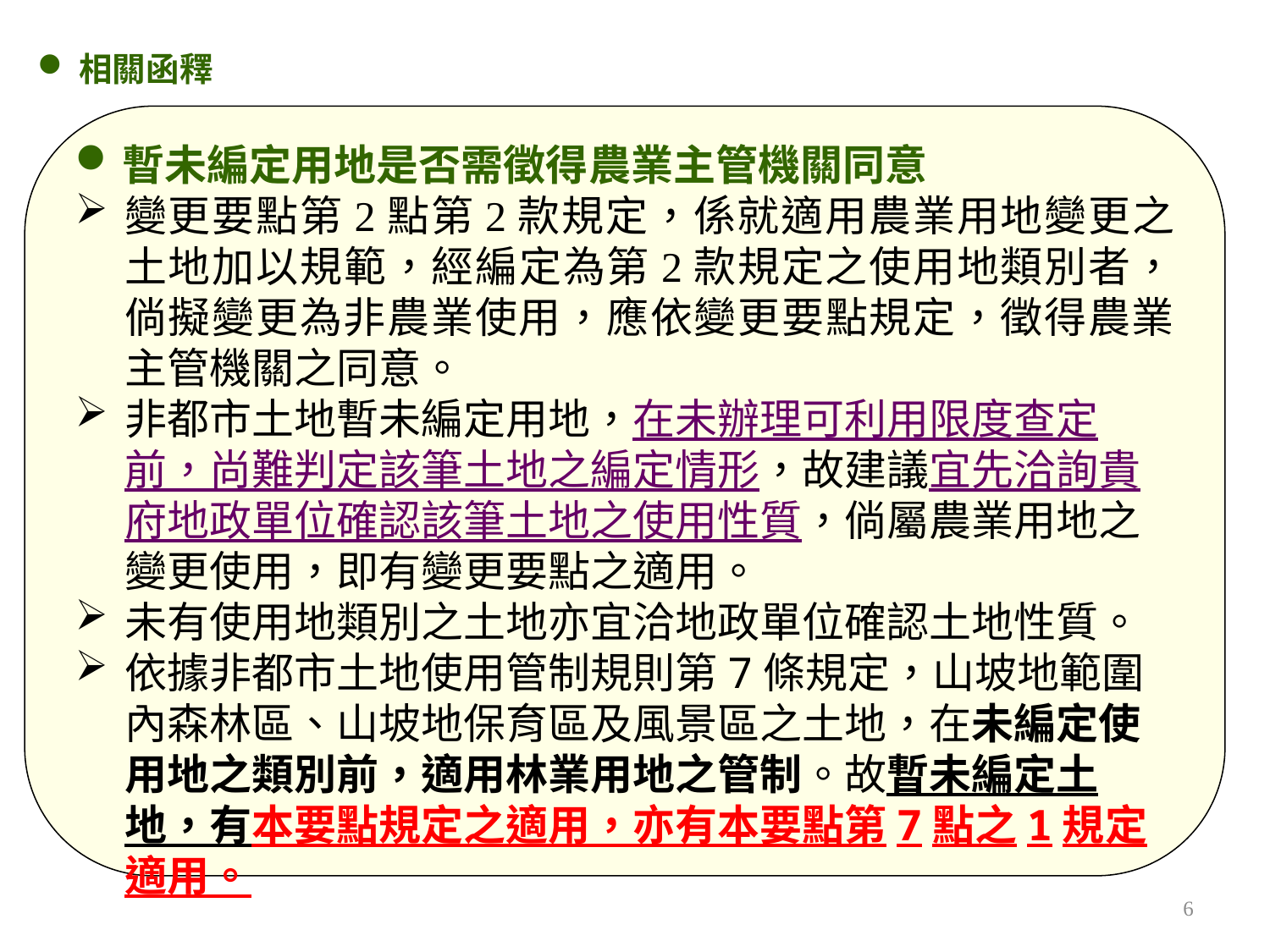

相關函釋
暫未編定用地是否需徵得農業主管機關同意
變更要點第2點第2款規定，係就適用農業用地變更之土地加以規範，經編定為第2款規定之使用地類別者，倘擬變更為非農業使用，應依變更要點規定，徵得農業主管機關之同意。
非都市土地暫未編定用地，在未辦理可利用限度查定前，尚難判定該筆土地之編定情形，故建議宜先洽詢貴府地政單位確認該筆土地之使用性質，倘屬農業用地之變更使用，即有變更要點之適用。
未有使用地類別之土地亦宜洽地政單位確認土地性質。
依據非都市土地使用管制規則第7條規定，山坡地範圍內森林區、山坡地保育區及風景區之土地，在未編定使用地之類別前，適用林業用地之管制。故暫未編定土地，有本要點規定之適用，亦有本要點第7點之1規定適用。

6